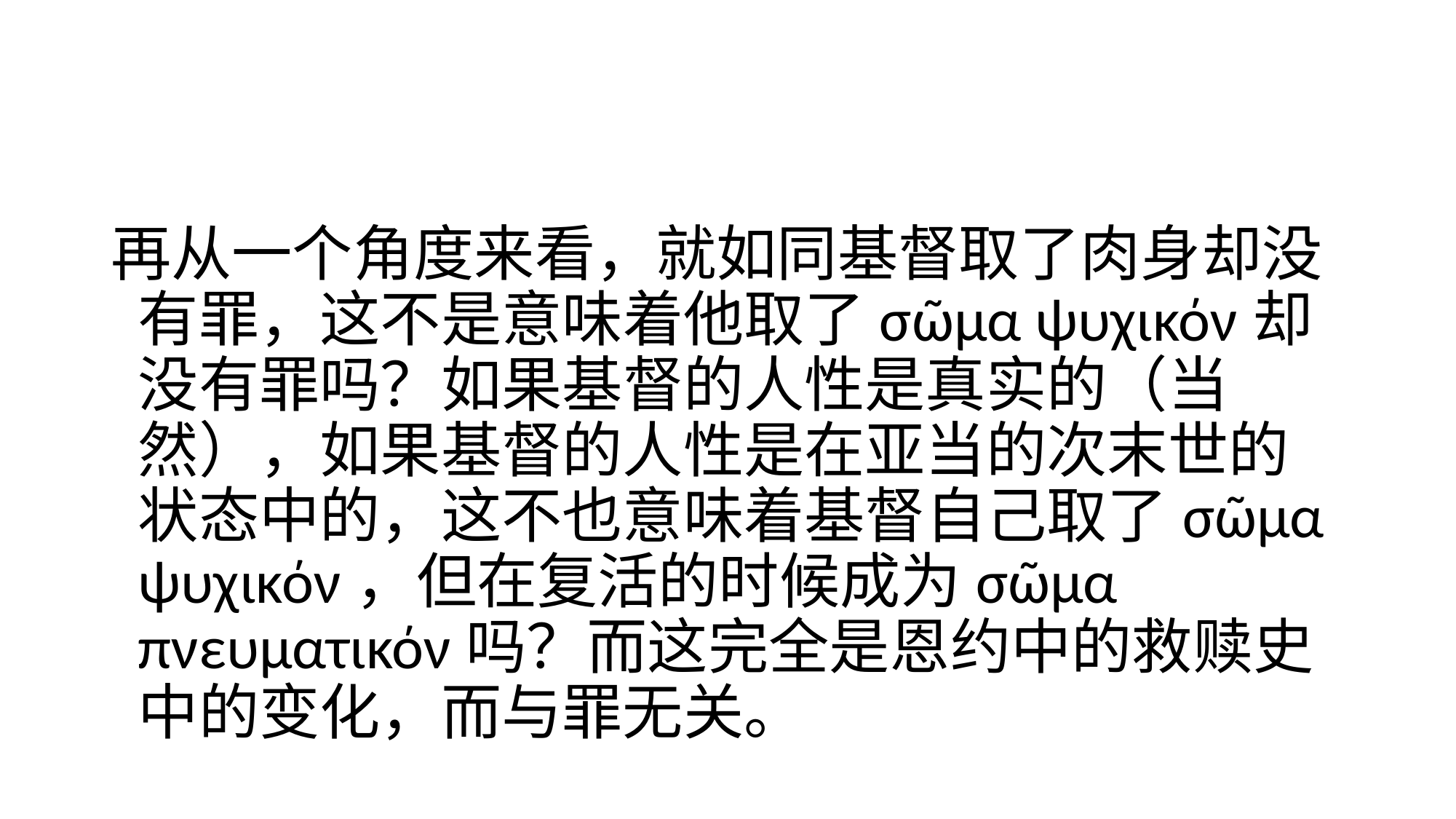

#
再从一个角度来看，就如同基督取了肉身却没有罪，这不是意味着他取了σῶμα ψυχικόν却没有罪吗？如果基督的人性是真实的（当然），如果基督的人性是在亚当的次末世的状态中的，这不也意味着基督自己取了σῶμα ψυχικόν，但在复活的时候成为σῶμα πνευματικόν吗？而这完全是恩约中的救赎史中的变化，而与罪无关。